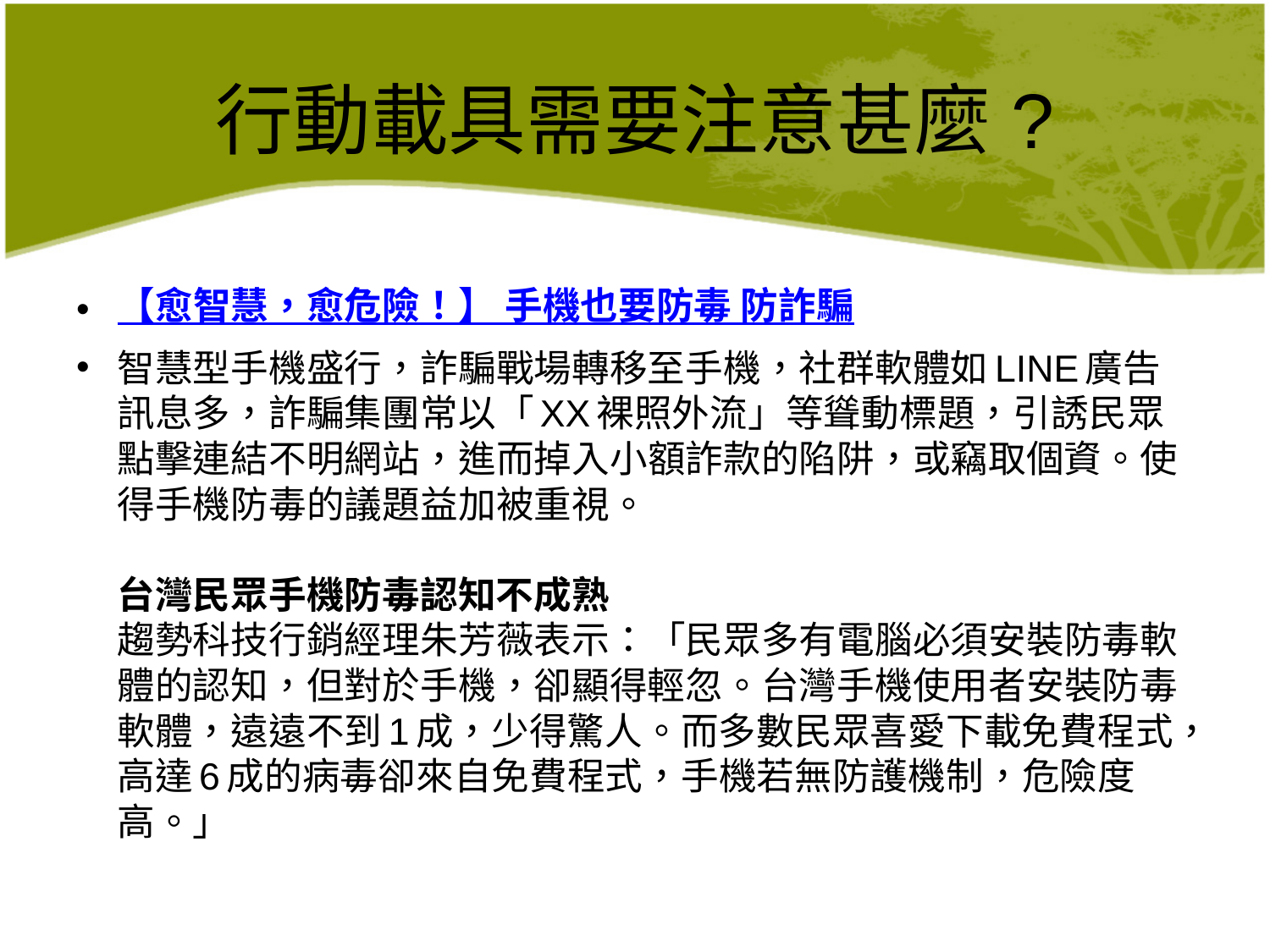

# 行動載具需要注意甚麼?

【愈智慧，愈危險！】 手機也要防毒 防詐騙
智慧型手機盛行，詐騙戰場轉移至手機，社群軟體如LINE廣告訊息多，詐騙集團常以「XX裸照外流」等聳動標題，引誘民眾點擊連結不明網站，進而掉入小額詐款的陷阱，或竊取個資。使得手機防毒的議題益加被重視。
台灣民眾手機防毒認知不成熟
趨勢科技行銷經理朱芳薇表示：「民眾多有電腦必須安裝防毒軟體的認知，但對於手機，卻顯得輕忽。台灣手機使用者安裝防毒軟體，遠遠不到1成，少得驚人。而多數民眾喜愛下載免費程式，高達6成的病毒卻來自免費程式，手機若無防護機制，危險度高。」